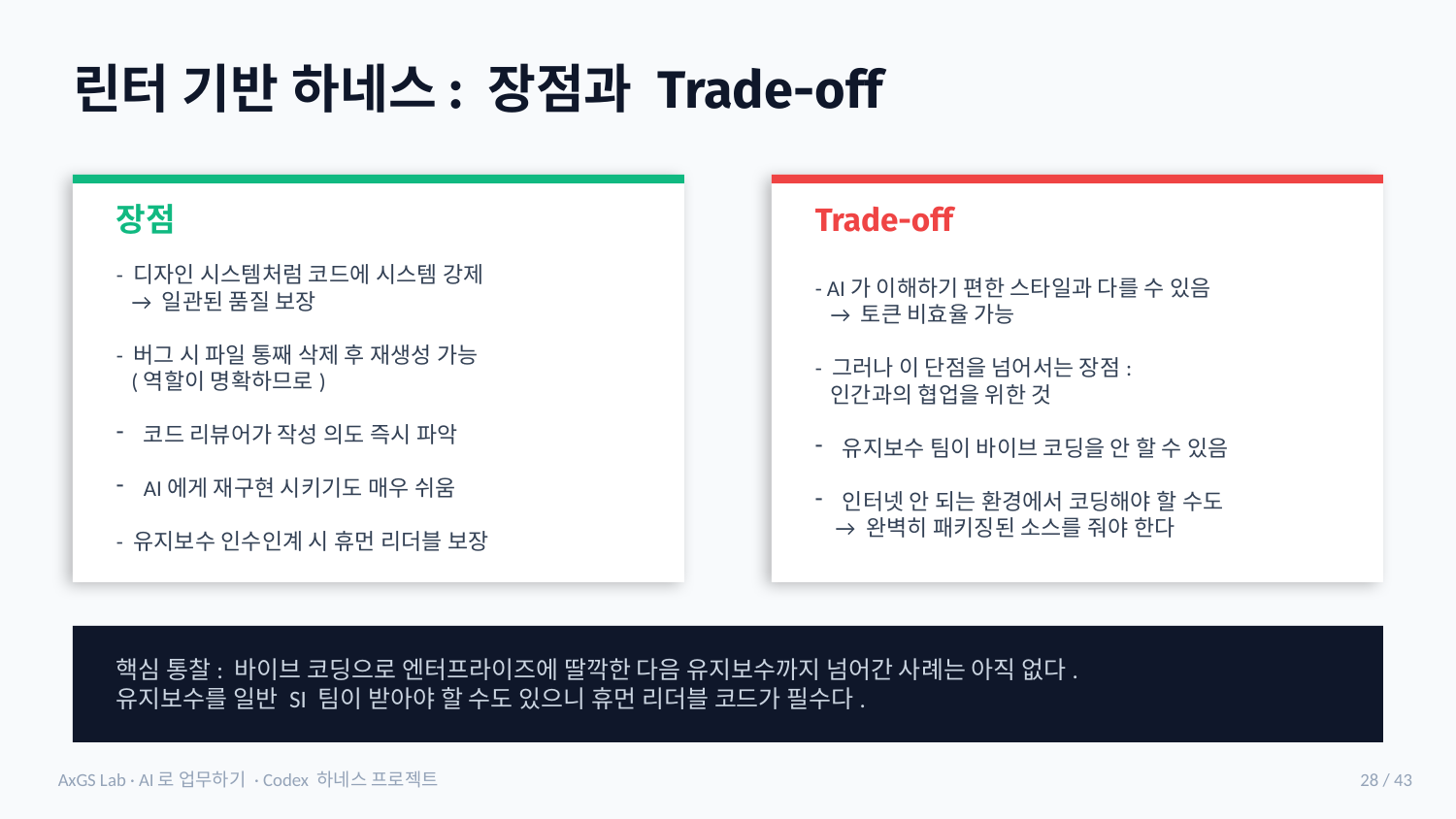

린터 기반 하네스: 장점과 Trade-off

장점
Trade-off
- 디자인 시스템처럼 코드에 시스템 강제
   → 일관된 품질 보장

- 버그 시 파일 통째 삭제 후 재생성 가능
   (역할이 명확하므로)

코드 리뷰어가 작성 의도 즉시 파악

AI에게 재구현 시키기도 매우 쉬움

- 유지보수 인수인계 시 휴먼 리더블 보장
- AI가 이해하기 편한 스타일과 다를 수 있음
   → 토큰 비효율 가능

- 그러나 이 단점을 넘어서는 장점:
  인간과의 협업을 위한 것

유지보수 팀이 바이브 코딩을 안 할 수 있음

인터넷 안 되는 환경에서 코딩해야 할 수도
    → 완벽히 패키징된 소스를 줘야 한다

핵심 통찰: 바이브 코딩으로 엔터프라이즈에 딸깍한 다음 유지보수까지 넘어간 사례는 아직 없다.
유지보수를 일반 SI 팀이 받아야 할 수도 있으니 휴먼 리더블 코드가 필수다.
AxGS Lab · AI로 업무하기 · Codex 하네스 프로젝트
28 / 43